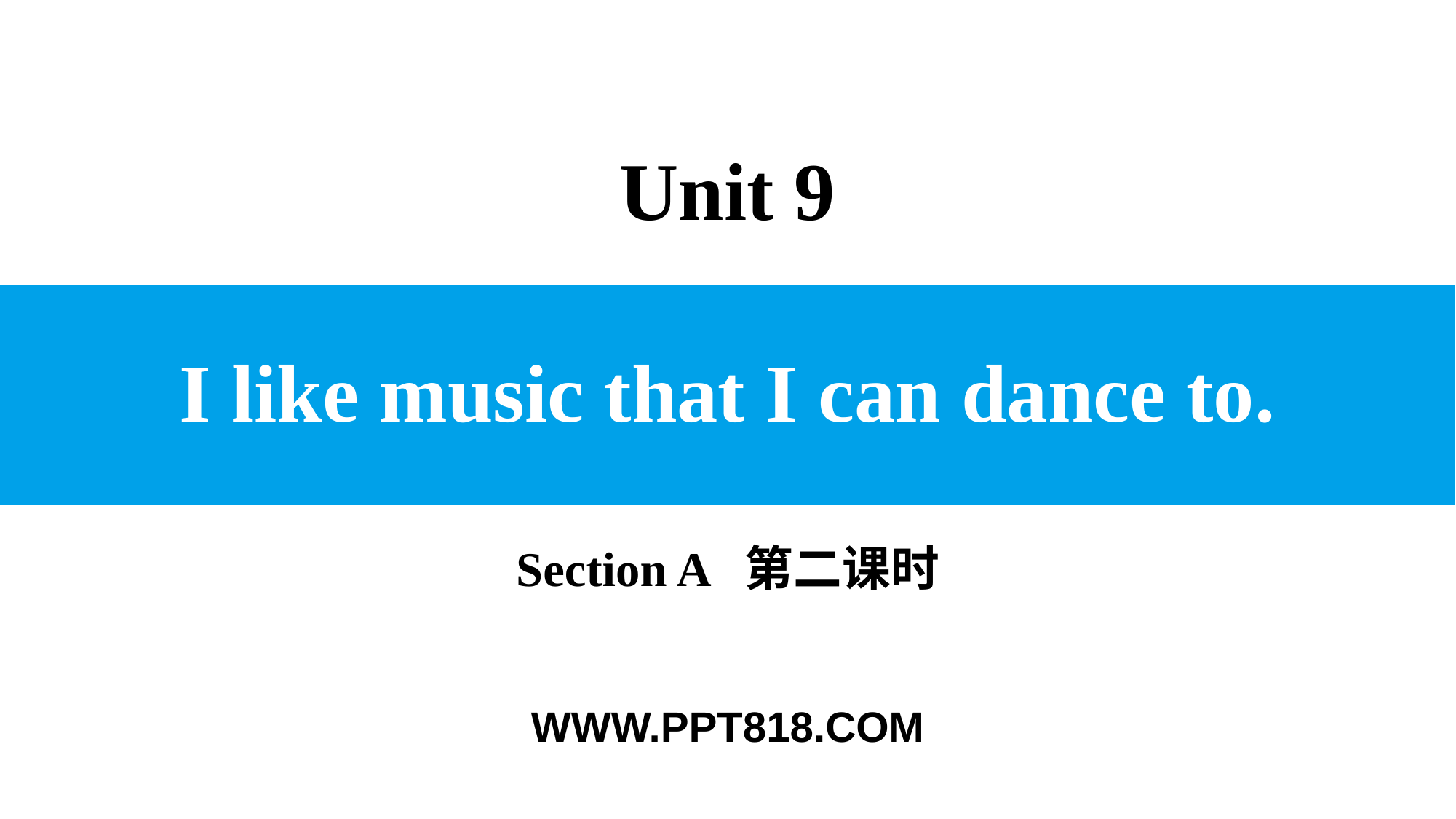

Unit 9
# I like music that I can dance to.
Section A  第二课时
WWW.PPT818.COM